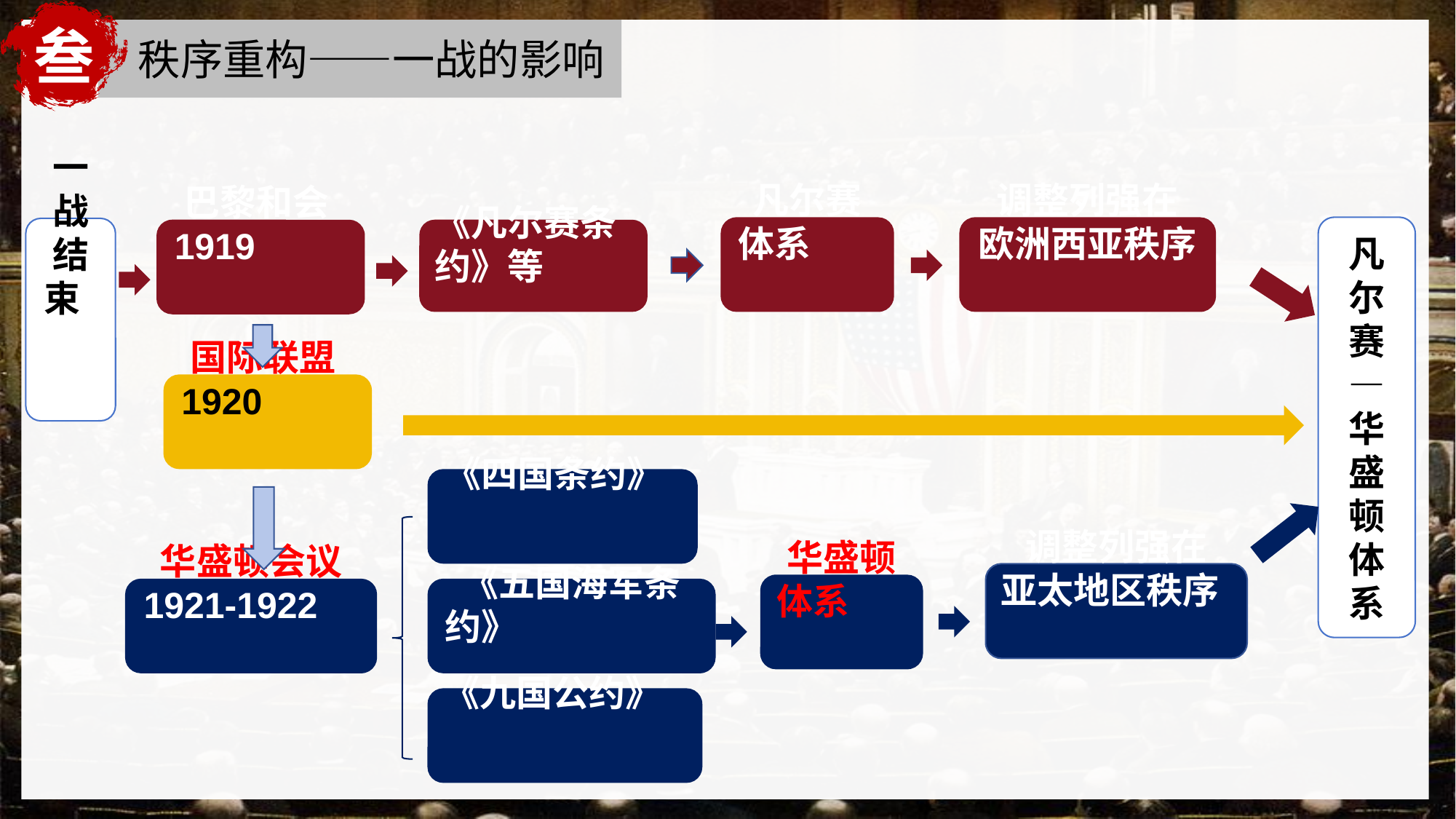

叁

  秩序重构——一战的影响
凡尔赛体系
调整列强在
欧洲西亚秩序
凡尔赛—华盛顿体系
一战结束
巴黎和会1919
《凡尔赛条约》等

国际联盟1920

《四国条约》

调整列强在
亚太地区秩序
华盛顿体系
华盛顿会议 1921-1922
《五国海军条约》

《九国公约》